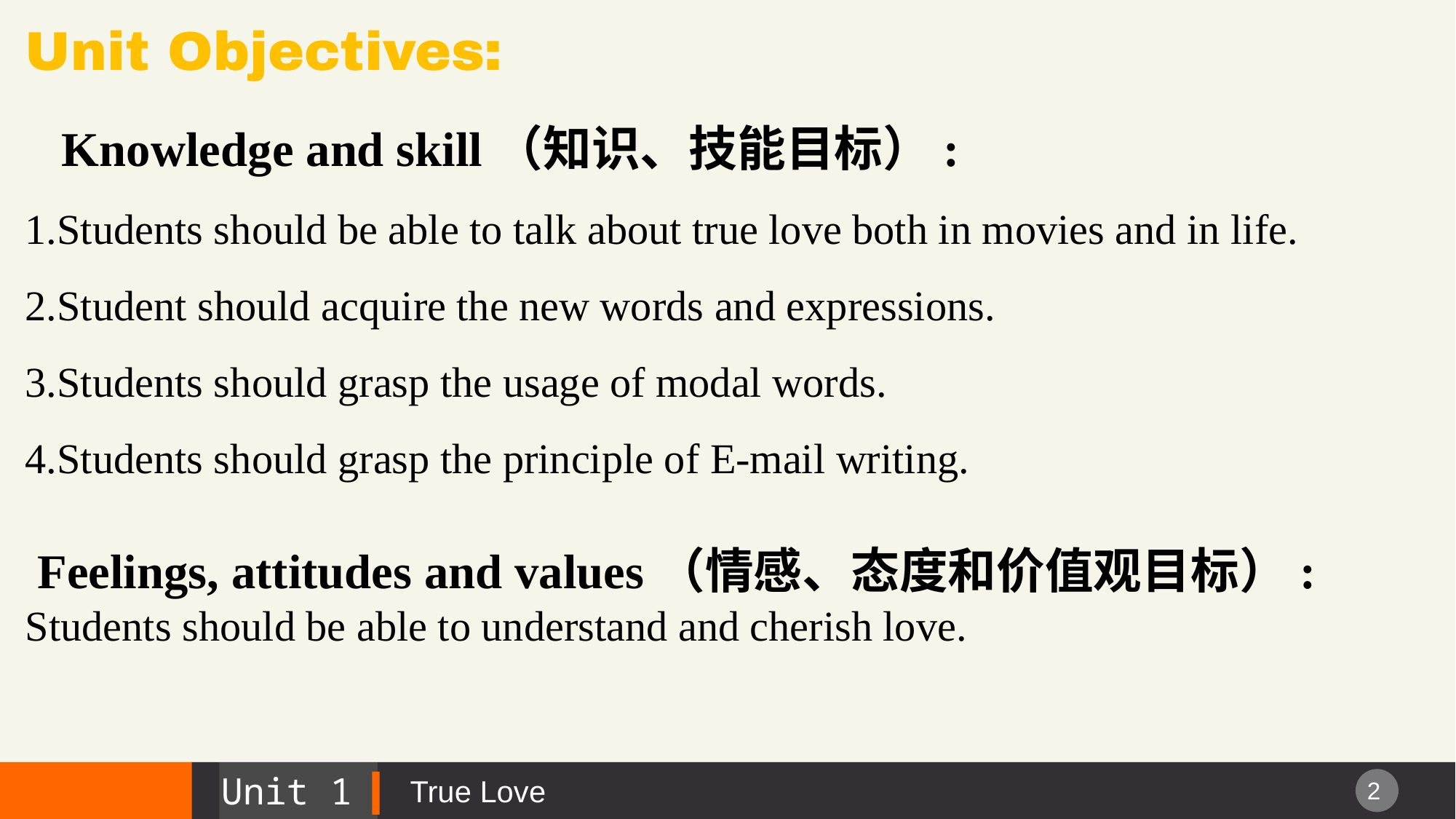

Unit Objectives:
   Knowledge and skill（知识、技能目标）:
1.Students should be able to talk about true love both in movies and in life.
2.Student should acquire the new words and expressions.
3.Students should grasp the usage of modal words.
4.Students should grasp the principle of E-mail writing.

 Feelings, attitudes and values（情感、态度和价值观目标）:
Students should be able to understand and cherish love.